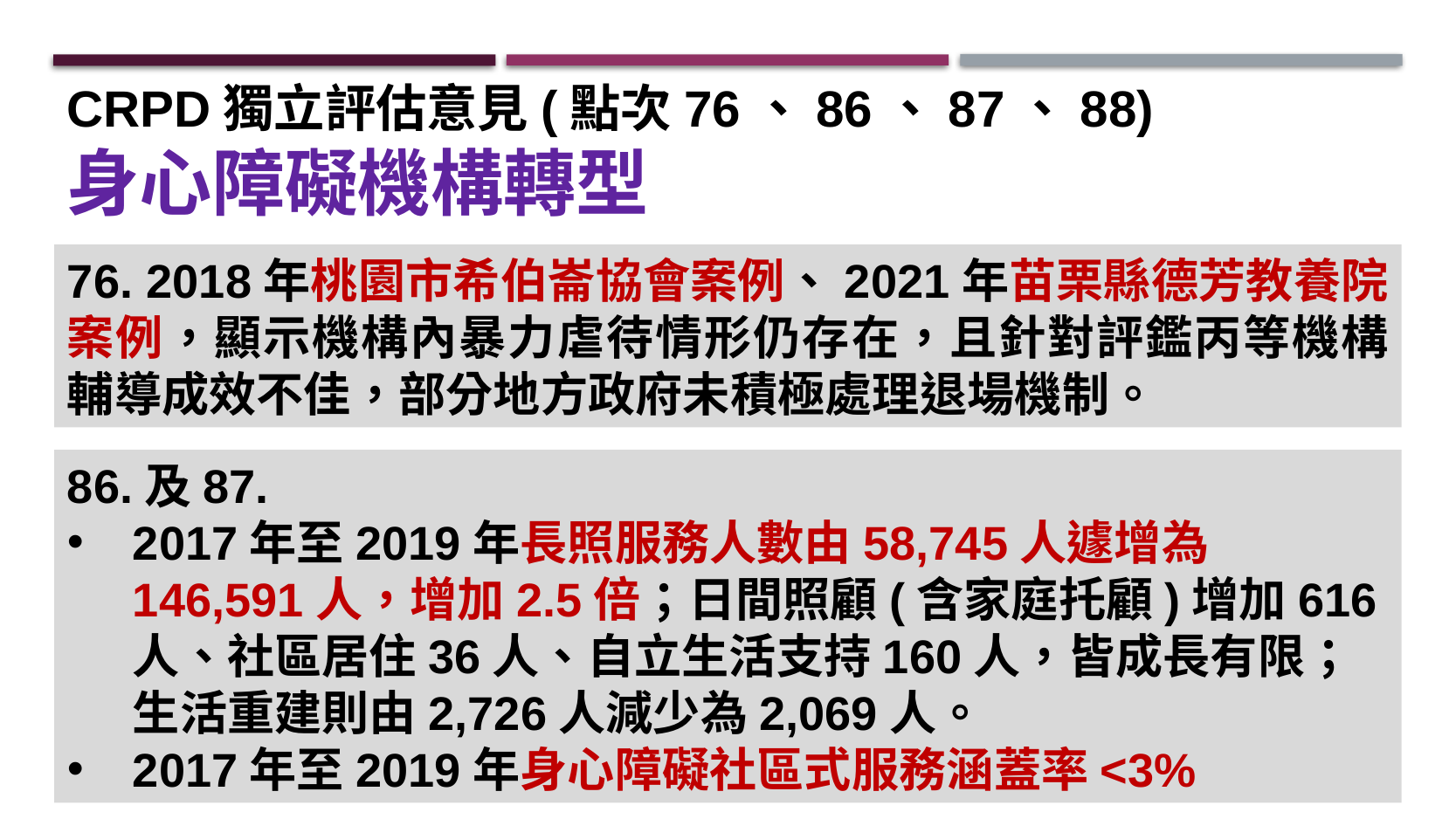

CRPD獨立評估意見(點次76、86、87、88)
身心障礙機構轉型
76. 2018年桃園市希伯崙協會案例、2021年苗栗縣德芳教養院案例，顯示機構內暴力虐待情形仍存在，且針對評鑑丙等機構輔導成效不佳，部分地方政府未積極處理退場機制。
86.及87.
2017年至2019年長照服務人數由58,745人遽增為146,591人，增加2.5倍；日間照顧(含家庭托顧)增加616人、社區居住36人、自立生活支持160人，皆成長有限；生活重建則由2,726人減少為2,069人。
2017年至2019年身心障礙社區式服務涵蓋率<3%